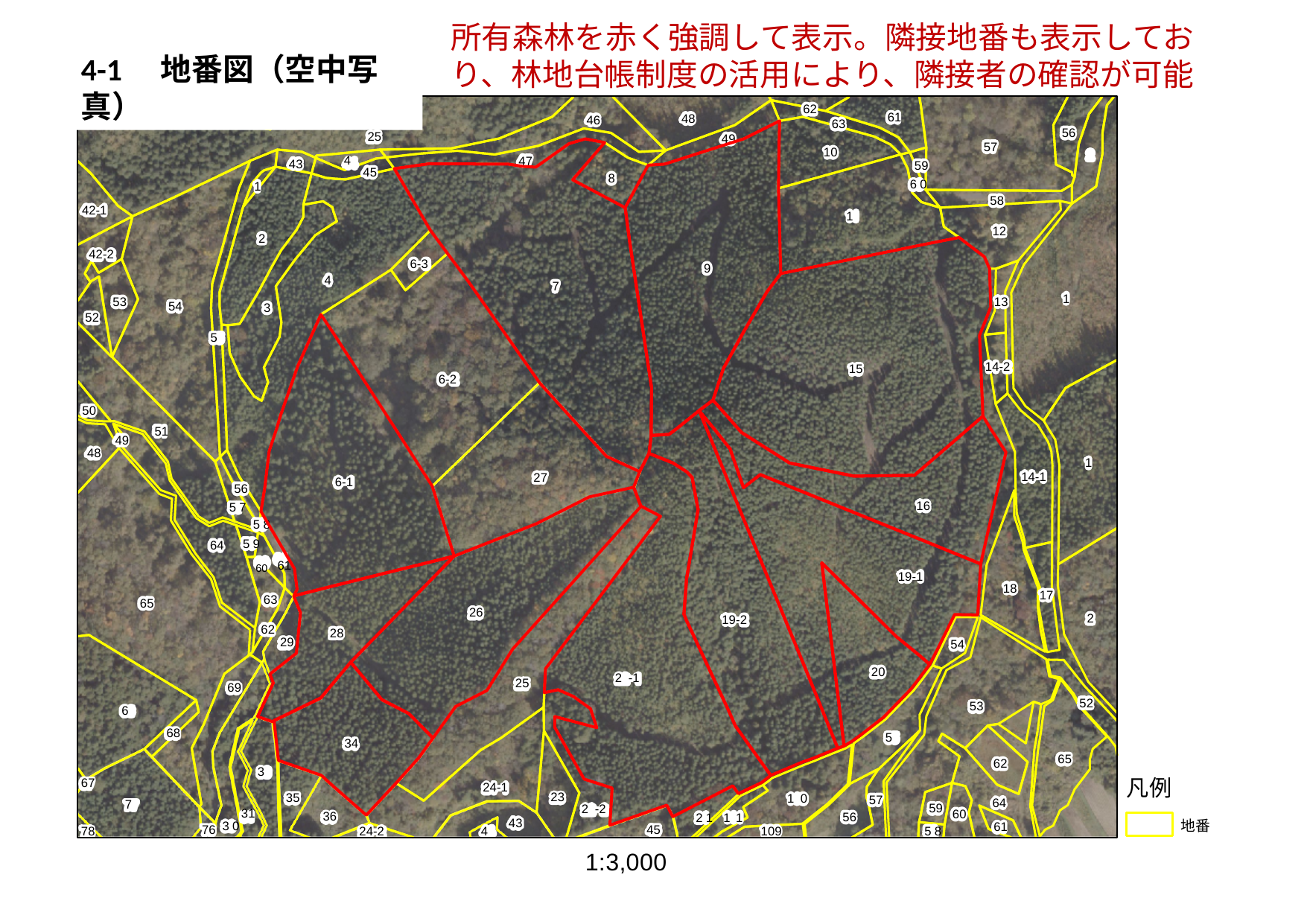

所有森林を赤く強調して表示。隣接地番も表示しており、林地台帳制度の活用により、隣接者の確認が可能
4-1　地番図（空中写真）
# 地番図（空中写真）

62

42

61
48

46

63

56

25
49

57

10

47
4
45
43

59
60

8

1

58

42-1

1

12

2

42-2

6-3

9

4

7
1
53
13

54
3

52

5

14-2
15

6-2

50

51
49
48

1

14-1
27

6-1

56
57

16

58
59
6061
64

19-1

18

17

63
65
26
2
19-2

62
28
29
54

20

2-1
25
69
52
53

6
68
5

34
65

62

3
凡例
67
24-1
23
35
10
57

64

7

59
58
2-2

60
31
30
36
56

21 11

43
地番

61
76
45

78
24-2
4
109

1:3,000